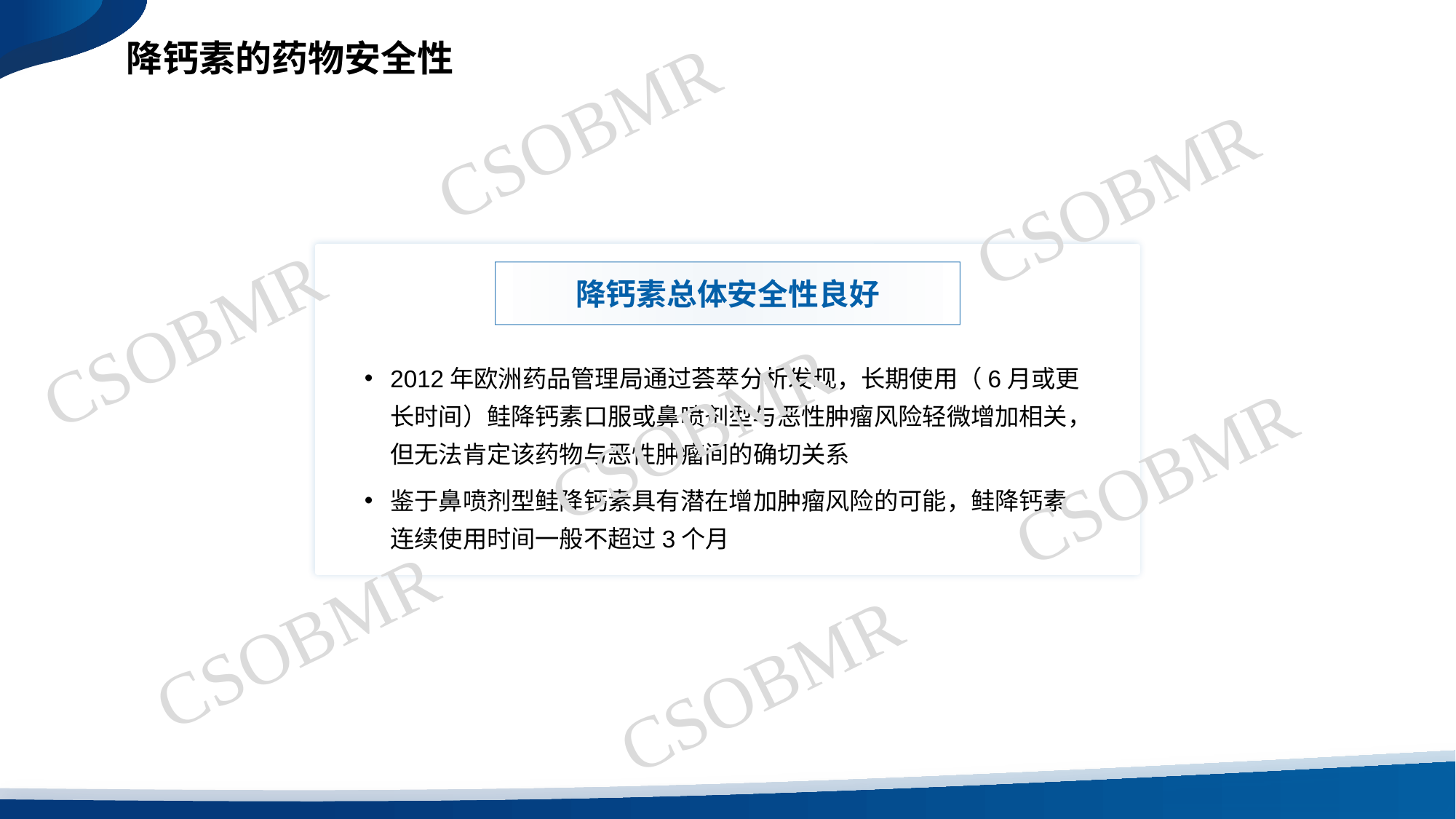

降钙素的药物安全性
降钙素的药物安全性
CSOBMR
CSOBMR

降钙素总体安全性良好
2012年欧洲药品管理局通过荟萃分析发现，长期使用（6月或更长时间）鲑降钙素口服或鼻喷剂型与恶性肿瘤风险轻微增加相关，但无法肯定该药物与恶性肿瘤间的确切关系
鉴于鼻喷剂型鲑降钙素具有潜在增加肿瘤风险的可能，鲑降钙素连续使用时间一般不超过3个月
CSOBMR
CSOBMR
CSOBMR
CSOBMR
CSOBMR